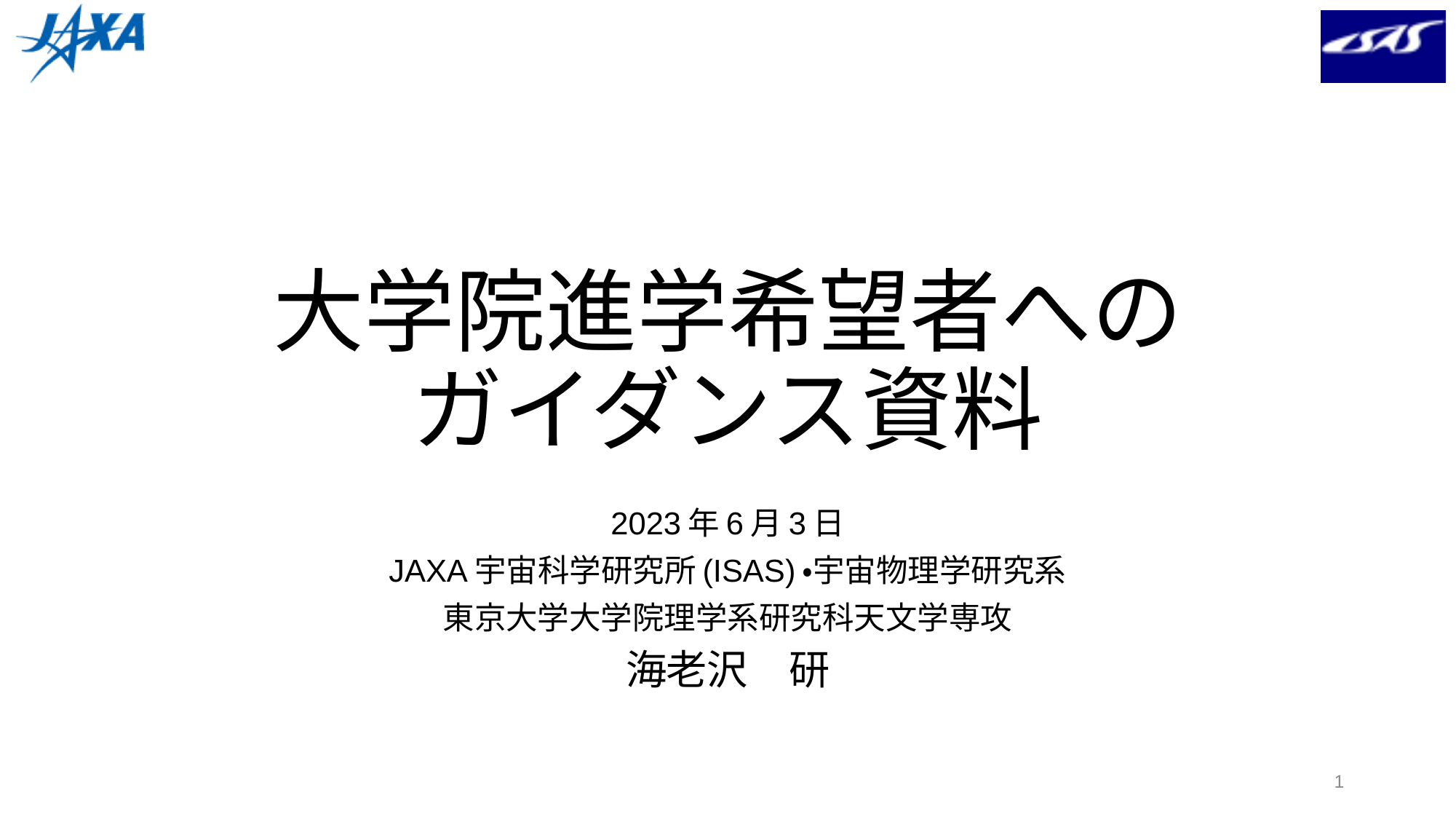

# 大学院進学希望者への ガイダンス資料
2023年6月3日
JAXA宇宙科学研究所(ISAS)・宇宙物理学研究系
東京大学大学院理学系研究科天文学専攻
海老沢　研
1